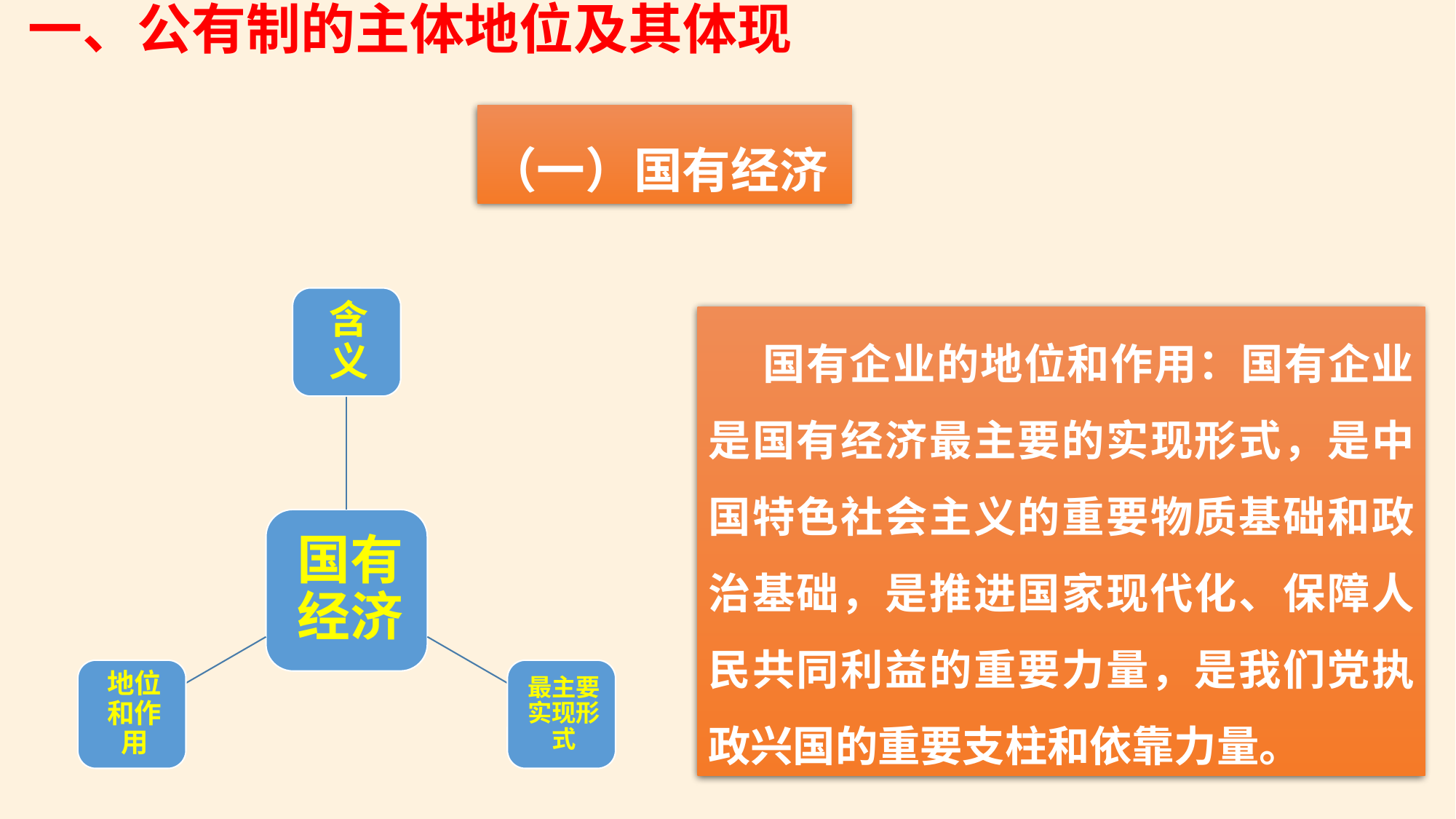

一、公有制的主体地位及其体现
（一）国有经济
国有经济
含义
最主要实现形式
地位和作用
    国有企业的地位和作用：国有企业是国有经济最主要的实现形式，是中国特色社会主义的重要物质基础和政治基础，是推进国家现代化、保障人民共同利益的重要力量，是我们党执政兴国的重要支柱和依靠力量。